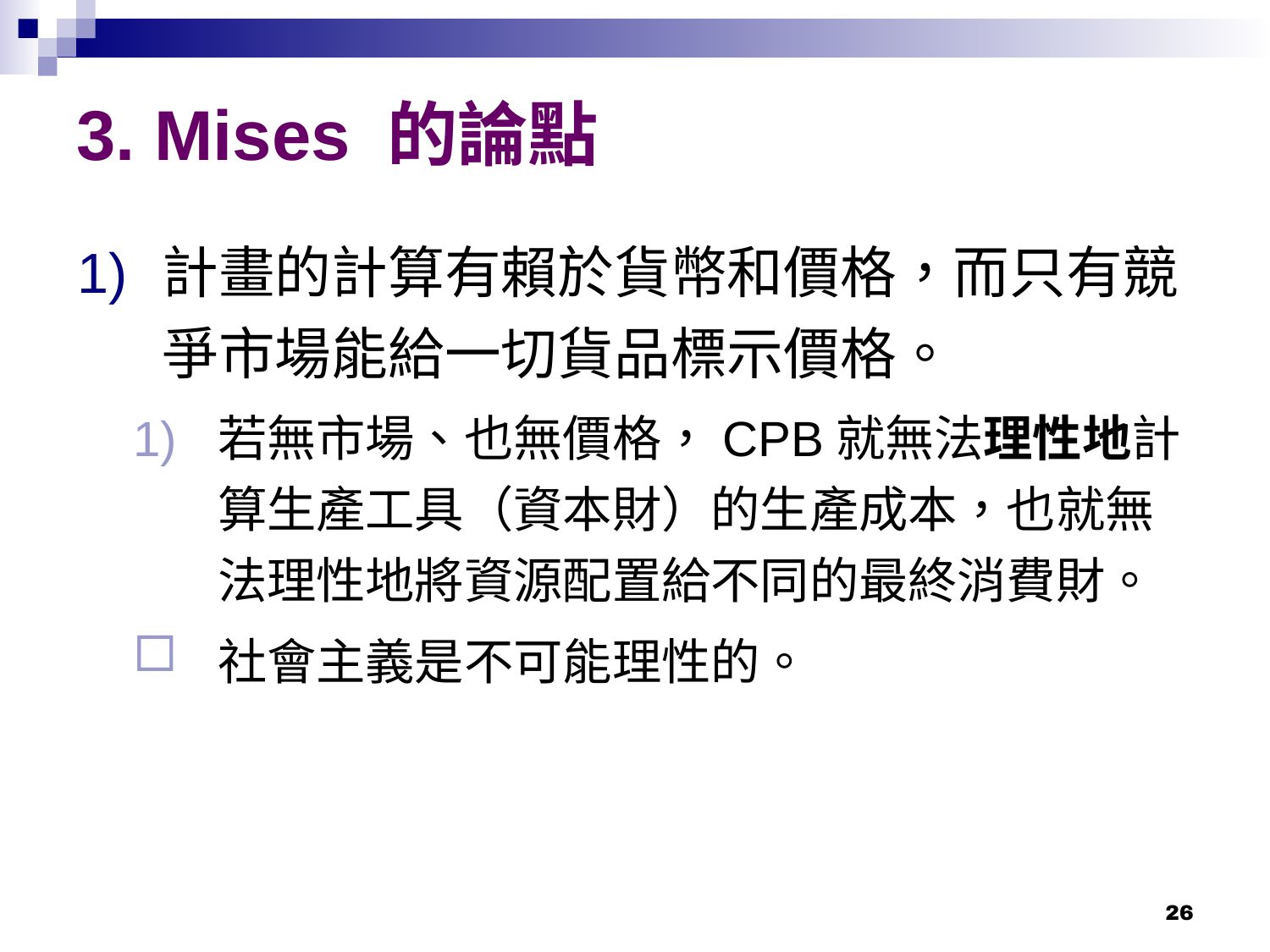

# 3. Mises 的論點
計畫的計算有賴於貨幣和價格，而只有競爭市場能給一切貨品標示價格。
若無市場、也無價格，CPB就無法理性地計算生產工具（資本財）的生產成本，也就無法理性地將資源配置給不同的最終消費財。
社會主義是不可能理性的。
26